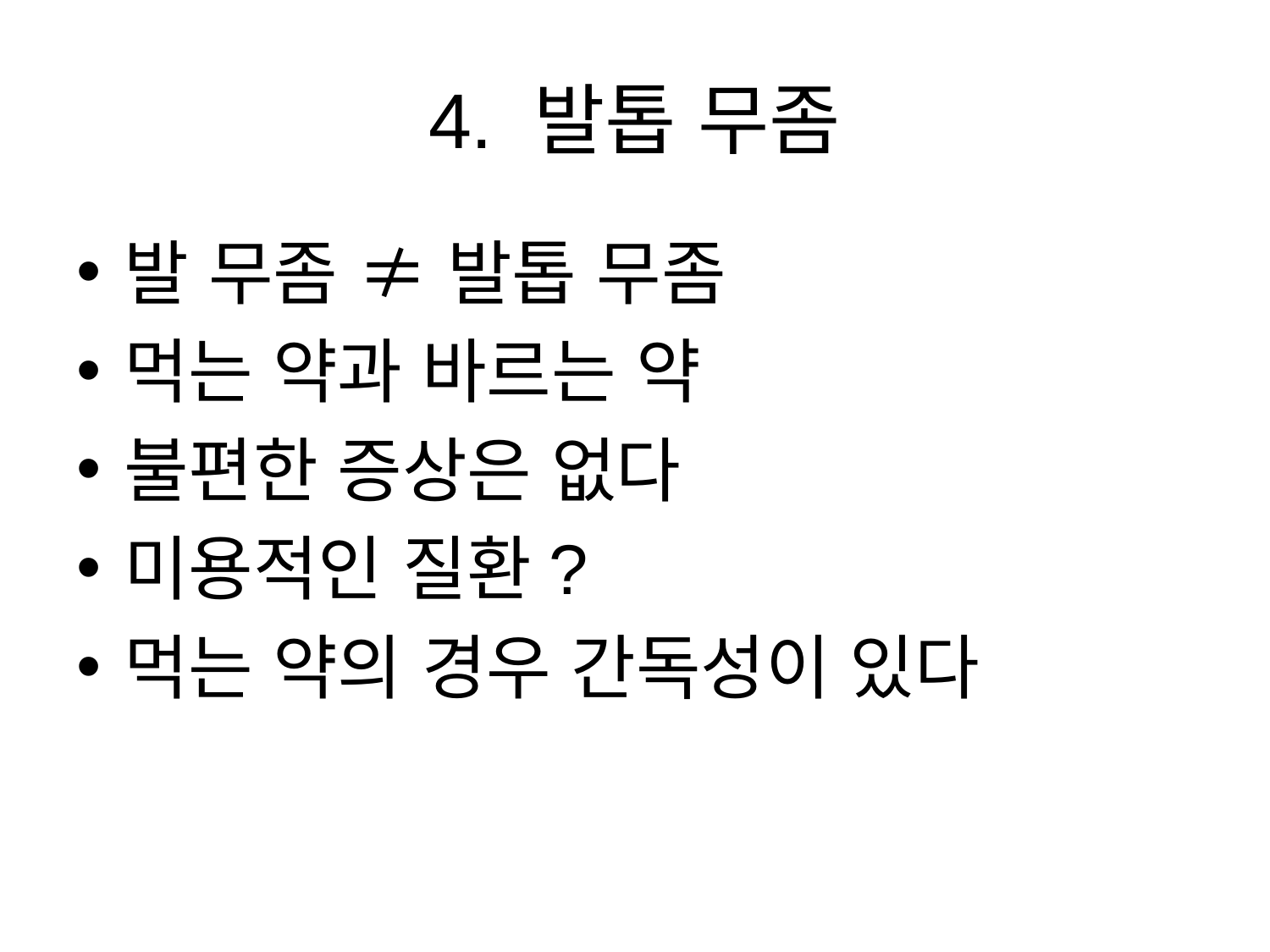

# 4. 발톱 무좀
발 무좀 ≠ 발톱 무좀
먹는 약과 바르는 약
불편한 증상은 없다
미용적인 질환?
먹는 약의 경우 간독성이 있다